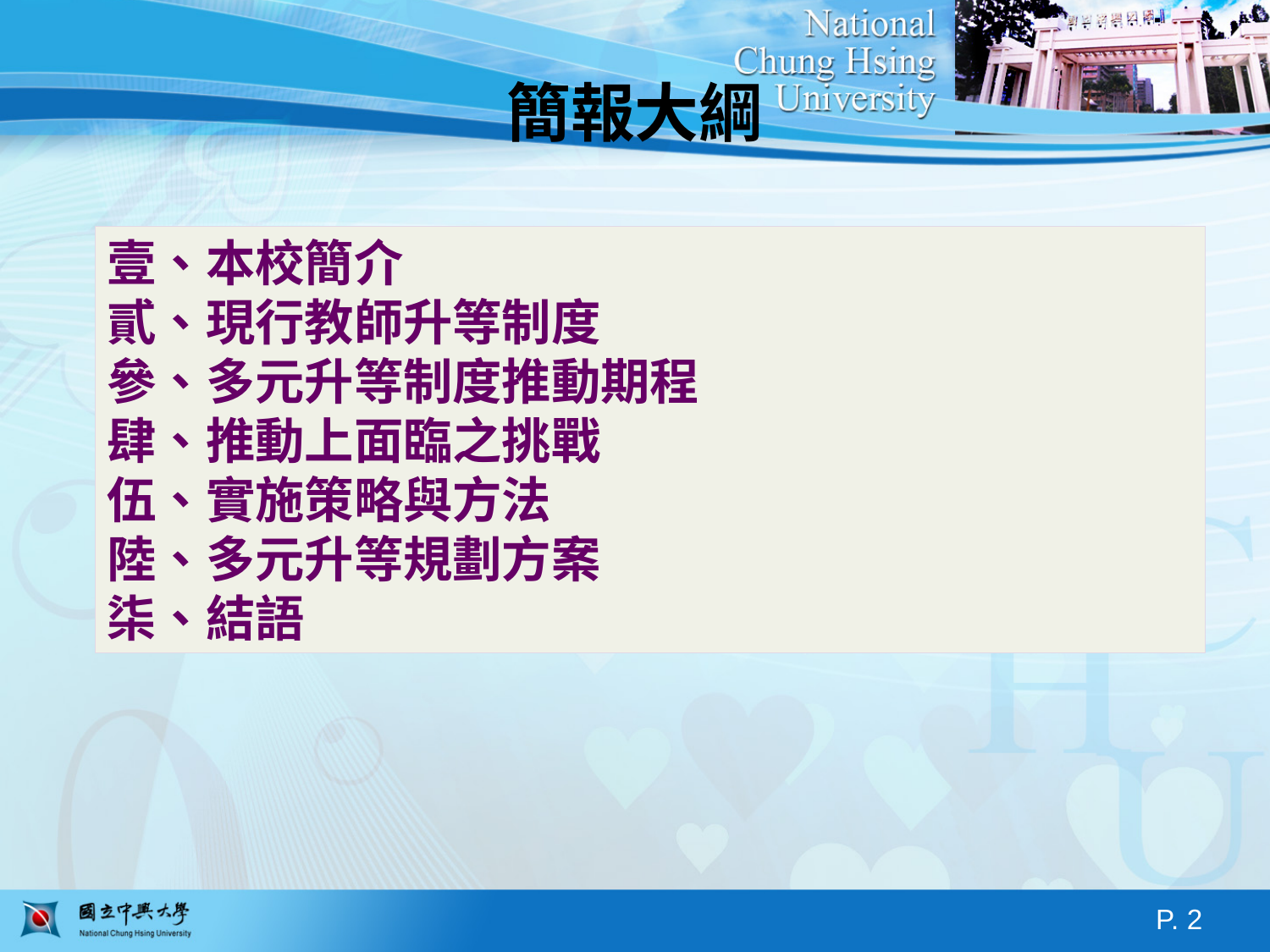

簡報大綱
壹、本校簡介
貳、現行教師升等制度
參、多元升等制度推動期程
肆、推動上面臨之挑戰
伍、實施策略與方法
陸、多元升等規劃方案
柒、結語